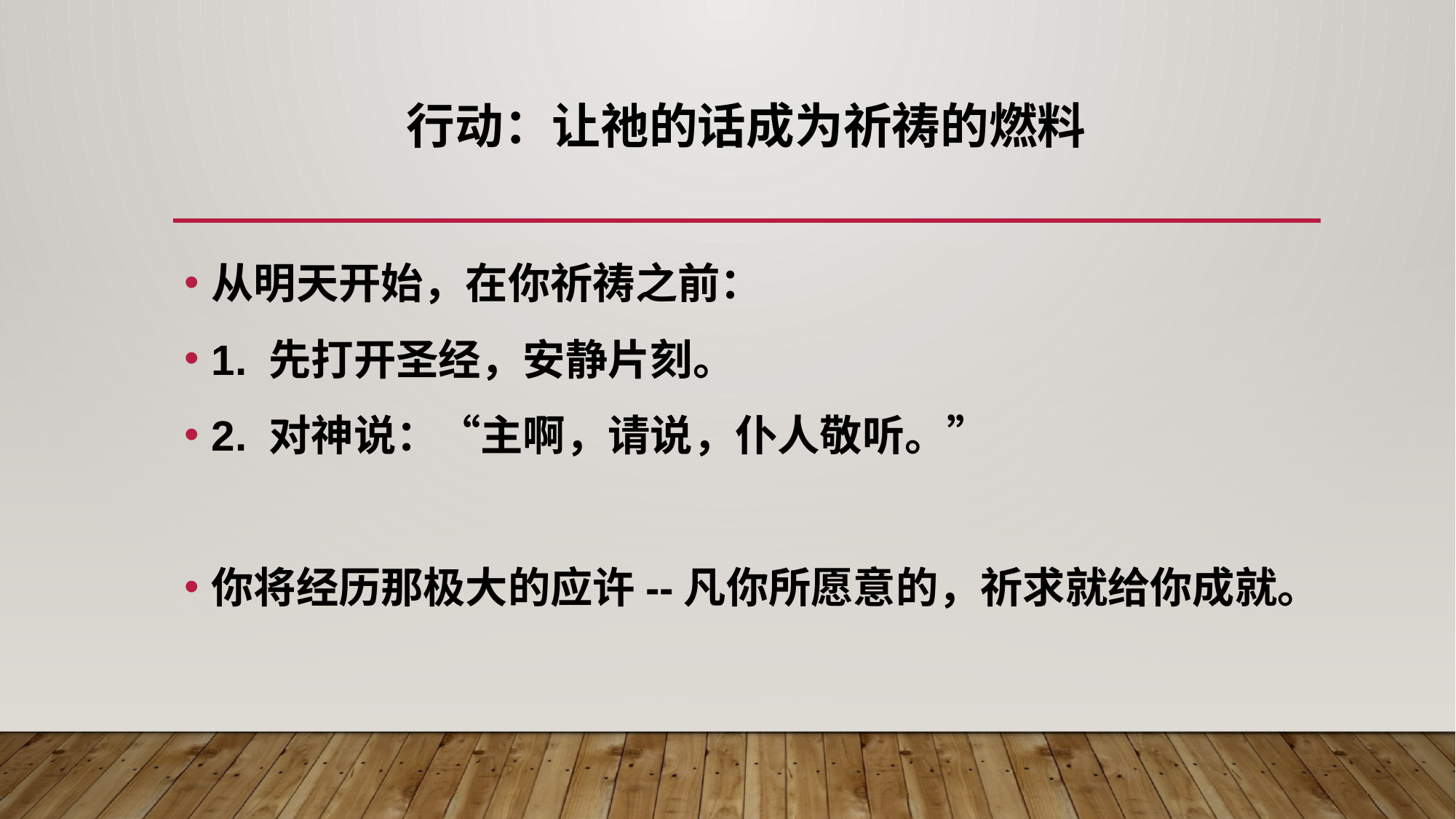

# 行动：让祂的话成为祈祷的燃料
从明天开始，在你祈祷之前：
1. 先打开圣经，安静片刻。
2. 对神说：“主啊，请说，仆人敬听。”

你将经历那极大的应许--凡你所愿意的，祈求就给你成就。